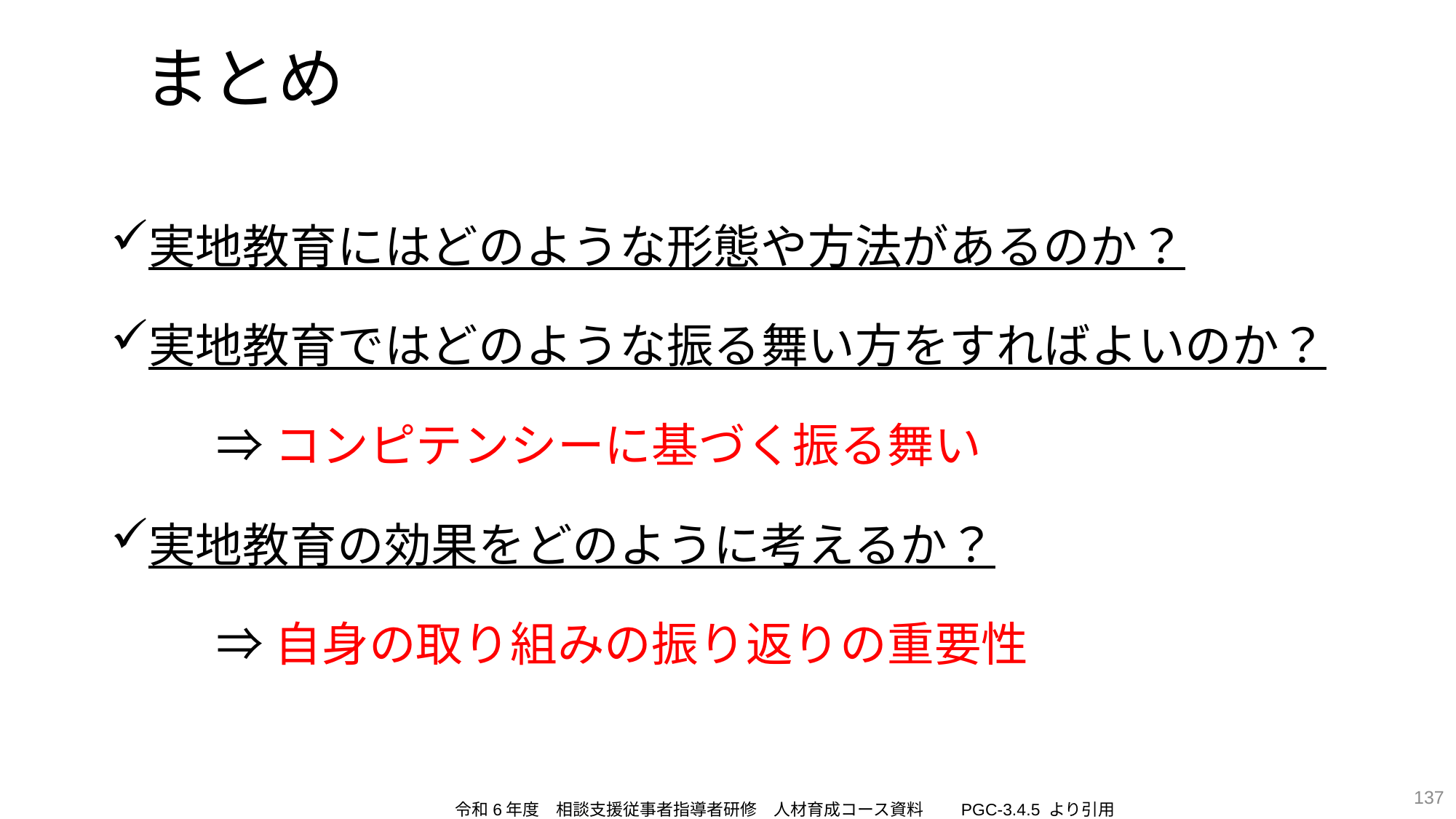

# まとめ
実地教育にはどのような形態や方法があるのか？
実地教育ではどのような振る舞い方をすればよいのか？
	⇒コンピテンシーに基づく振る舞い
実地教育の効果をどのように考えるか？
	⇒自身の取り組みの振り返りの重要性
137
令和6年度　相談支援従事者指導者研修　人材育成コース資料　　PGC-3.4.5 より引用